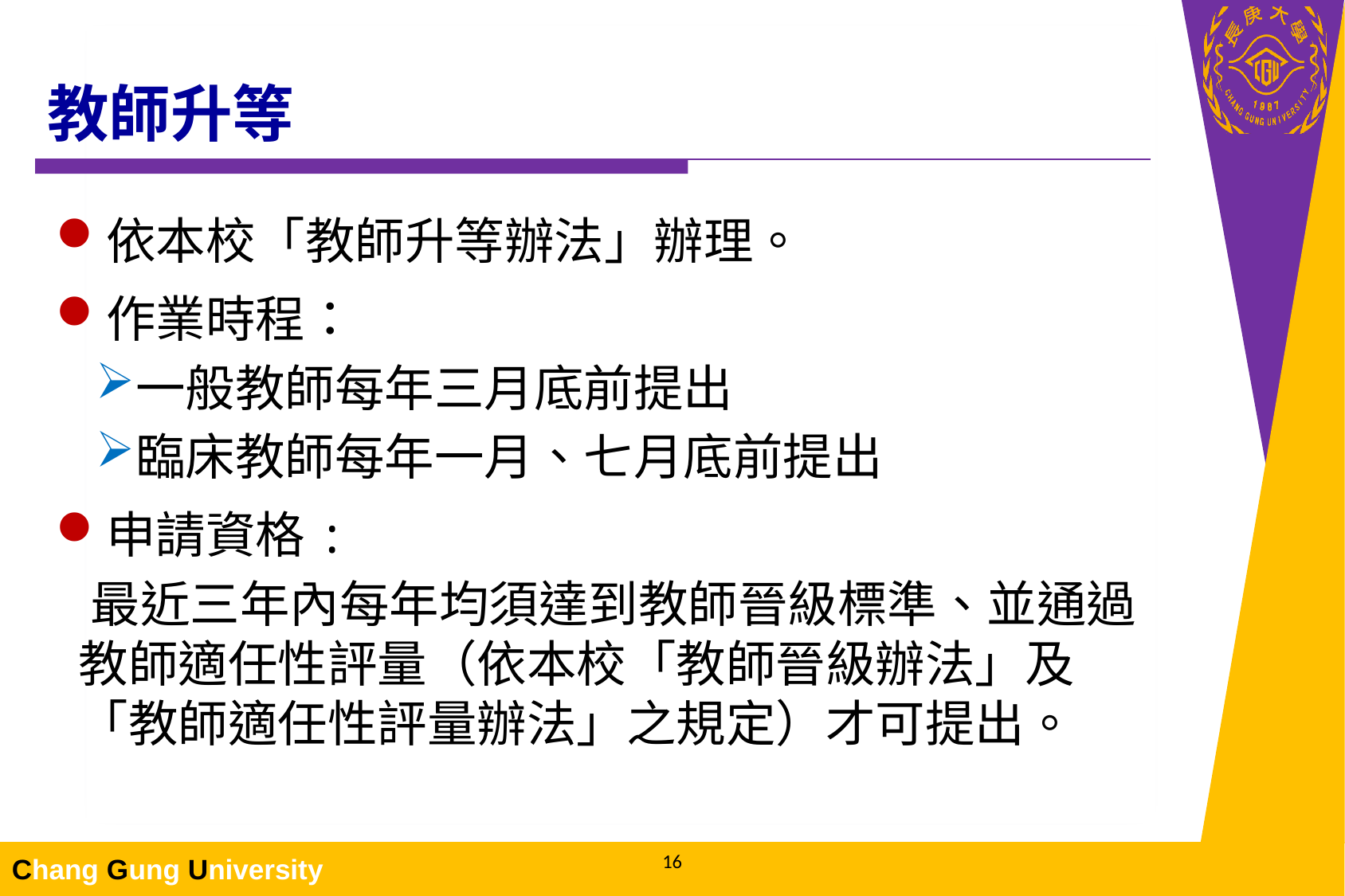

# 教師升等
依本校「教師升等辦法」辦理。
作業時程：
一般教師每年三月底前提出
臨床教師每年一月、七月底前提出
申請資格:
  最近三年內每年均須達到教師晉級標準、並通過
  教師適任性評量（依本校「教師晉級辦法」及
  「教師適任性評量辦法」之規定）才可提出。
16